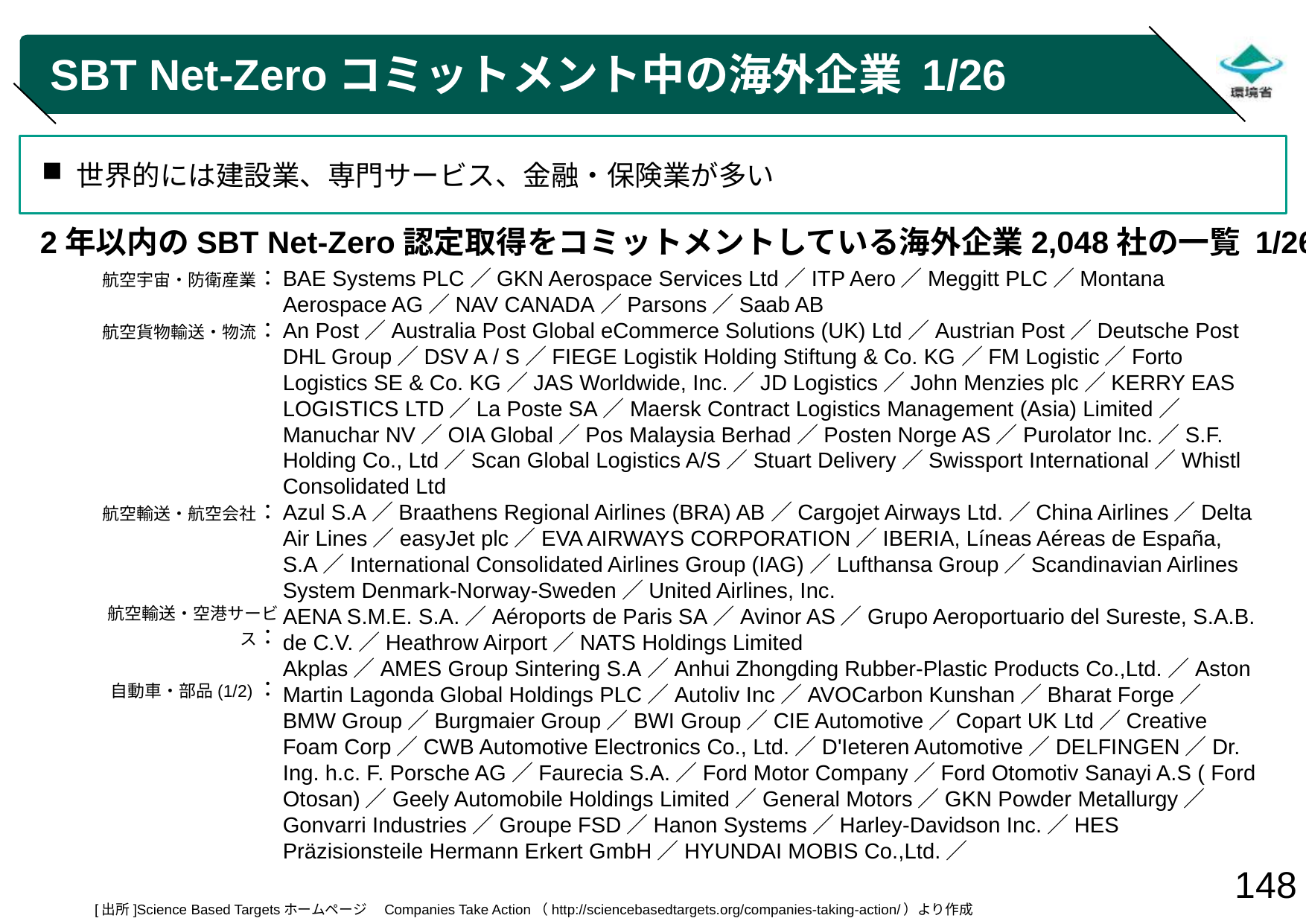

# SBT Net-Zeroコミットメント中の海外企業 1/26
世界的には建設業、専門サービス、金融・保険業が多い
2年以内のSBT Net-Zero認定取得をコミットメントしている海外企業2,048社の一覧 1/26
航空宇宙・防衛産業：

航空貨物輸送・物流：

航空輸送・航空会社：

航空輸送・空港サービス：

自動車・部品(1/2)：

BAE Systems PLC／GKN Aerospace Services Ltd／ITP Aero／Meggitt PLC／Montana Aerospace AG／NAV CANADA／Parsons／Saab AB
An Post／Australia Post Global eCommerce Solutions (UK) Ltd／Austrian Post／Deutsche Post DHL Group／DSV A / S／FIEGE Logistik Holding Stiftung & Co. KG／FM Logistic／Forto Logistics SE & Co. KG／JAS Worldwide, Inc.／JD Logistics／John Menzies plc／KERRY EAS LOGISTICS LTD／La Poste SA／Maersk Contract Logistics Management (Asia) Limited／Manuchar NV／OIA Global／Pos Malaysia Berhad／Posten Norge AS／Purolator Inc.／S.F. Holding Co., Ltd／Scan Global Logistics A/S／Stuart Delivery／Swissport International／Whistl Consolidated Ltd
Azul S.A／Braathens Regional Airlines (BRA) AB／Cargojet Airways Ltd.／China Airlines／Delta Air Lines／easyJet plc／EVA AIRWAYS CORPORATION／IBERIA, Líneas Aéreas de España, S.A／International Consolidated Airlines Group (IAG)／Lufthansa Group／Scandinavian Airlines System Denmark-Norway-Sweden／United Airlines, Inc.
AENA S.M.E. S.A.／Aéroports de Paris SA／Avinor AS／Grupo Aeroportuario del Sureste, S.A.B. de C.V.／Heathrow Airport／NATS Holdings Limited
Akplas／AMES Group Sintering S.A／Anhui Zhongding Rubber-Plastic Products Co.,Ltd.／Aston Martin Lagonda Global Holdings PLC／Autoliv Inc／AVOCarbon Kunshan／Bharat Forge／BMW Group／Burgmaier Group／BWI Group／CIE Automotive／Copart UK Ltd／Creative Foam Corp／CWB Automotive Electronics Co., Ltd.／D'Ieteren Automotive／DELFINGEN／Dr. Ing. h.c. F. Porsche AG／Faurecia S.A.／Ford Motor Company／Ford Otomotiv Sanayi A.S ( Ford Otosan)／Geely Automobile Holdings Limited／General Motors／GKN Powder Metallurgy／Gonvarri Industries／Groupe FSD／Hanon Systems／Harley-Davidson Inc.／HES Präzisionsteile Hermann Erkert GmbH／HYUNDAI MOBIS Co.,Ltd.／
[出所]Science Based Targetsホームページ　Companies Take Action（http://sciencebasedtargets.org/companies-taking-action/）より作成